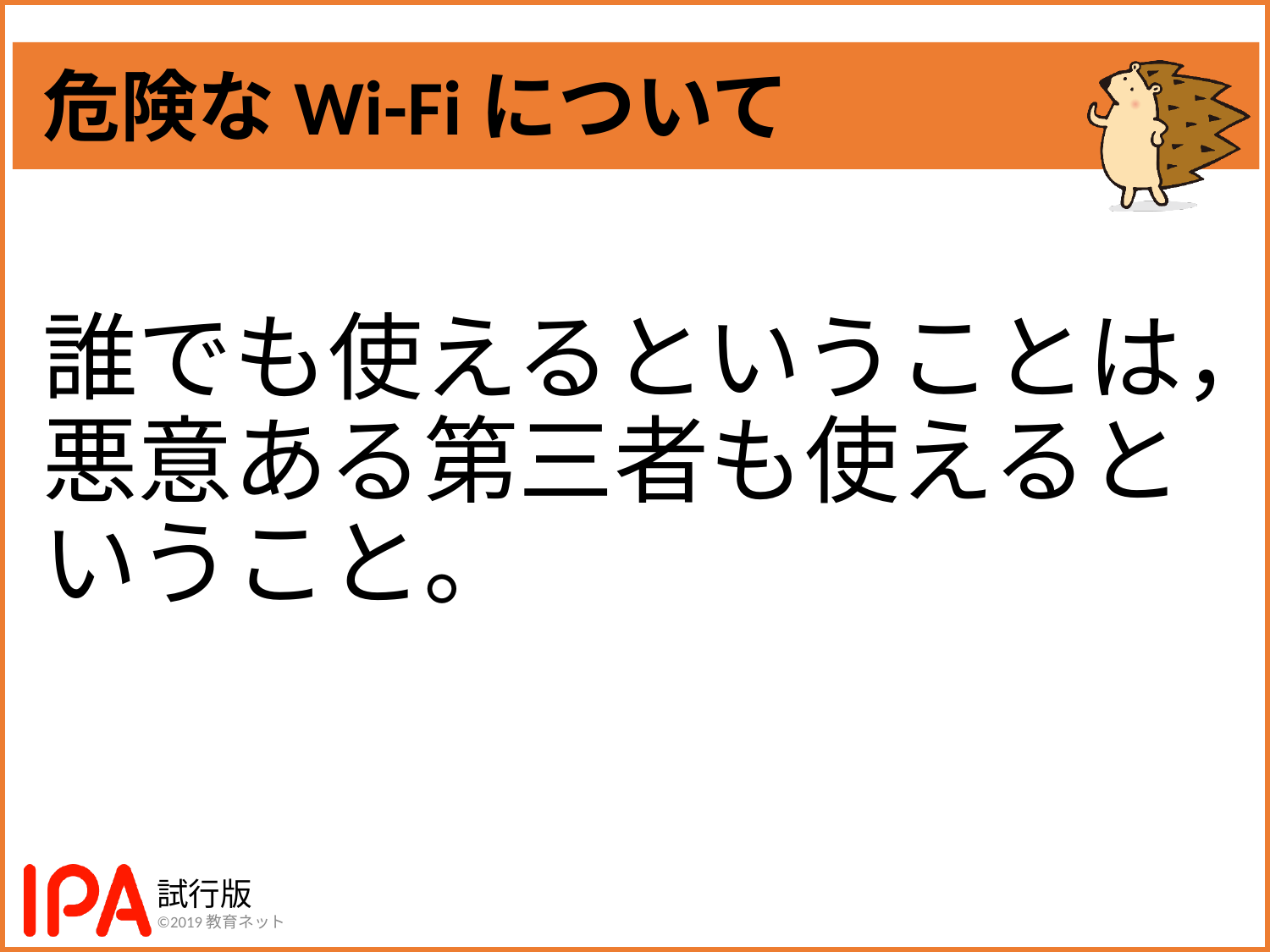

# 危険なWi-Fiについて
誰でも使えるということは，悪意ある第三者も使えるということ。